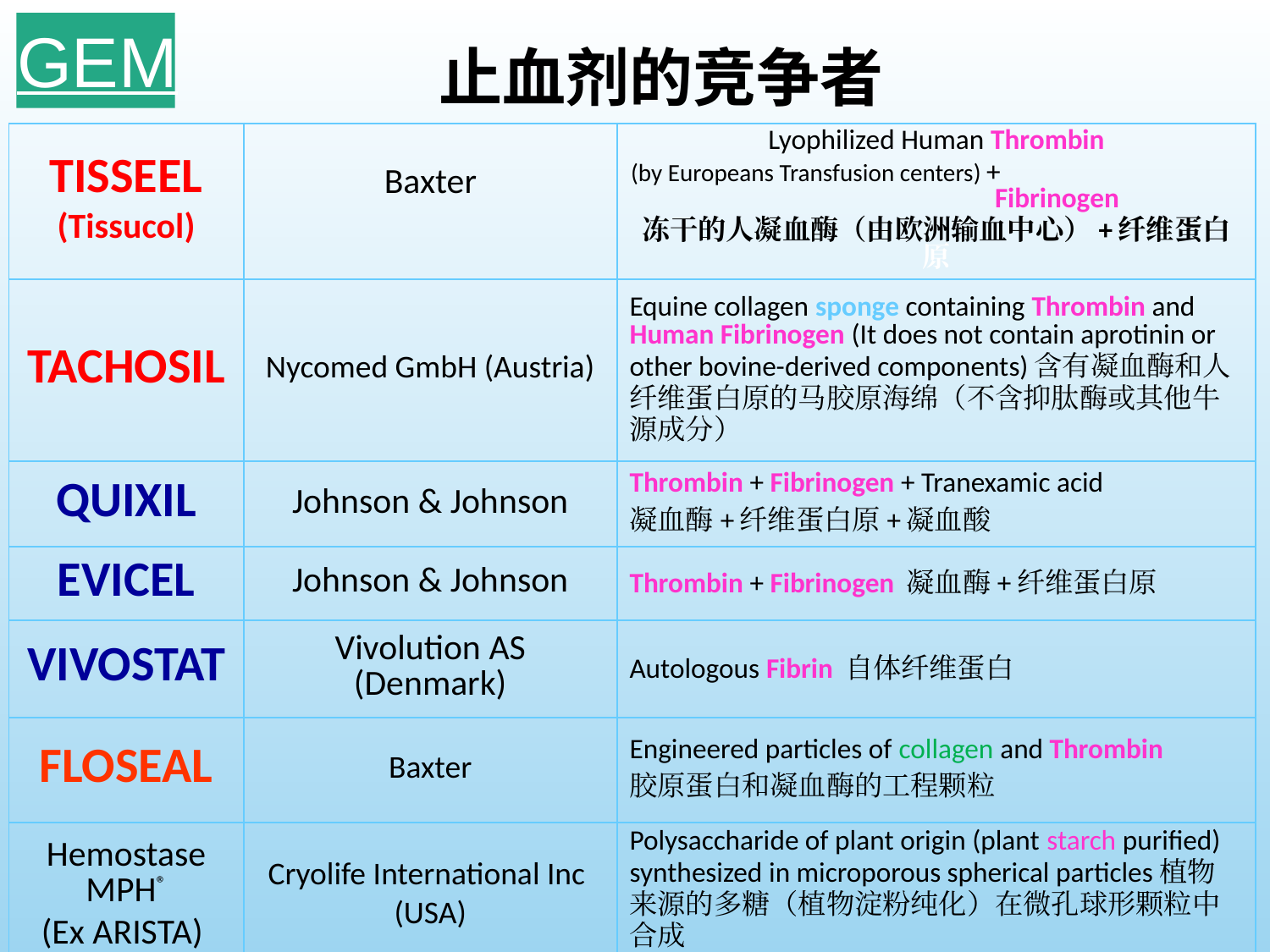

GEM

止血剂的竞争者
| TISSEEL (Tissucol) | Baxter | Lyophilized Human Thrombin (by Europeans Transfusion centers) + Fibrinogen 冻干的人凝血酶（由欧洲输血中心）+纤维蛋白原 |
| --- | --- | --- |
| TACHOSIL | Nycomed GmbH (Austria) | Equine collagen sponge containing Thrombin and Human Fibrinogen (It does not contain aprotinin or other bovine-derived components)含有凝血酶和人纤维蛋白原的马胶原海绵（不含抑肽酶或其他牛源成分） |
| QUIXIL | Johnson & Johnson | Thrombin + Fibrinogen + Tranexamic acid 凝血酶+纤维蛋白原+凝血酸 |
| EVICEL | Johnson & Johnson | Thrombin + Fibrinogen 凝血酶+纤维蛋白原 |
| VIVOSTAT | Vivolution AS (Denmark) | Autologous Fibrin 自体纤维蛋白 |
| FLOSEAL | Baxter | Engineered particles of collagen and Thrombin 胶原蛋白和凝血酶的工程颗粒 |
| Hemostase MPH® (Ex ARISTA) | Cryolife International Inc (USA) | Polysaccharide of plant origin (plant starch purified) synthesized in microporous spherical particles植物来源的多糖（植物淀粉纯化）在微孔球形颗粒中合成 |